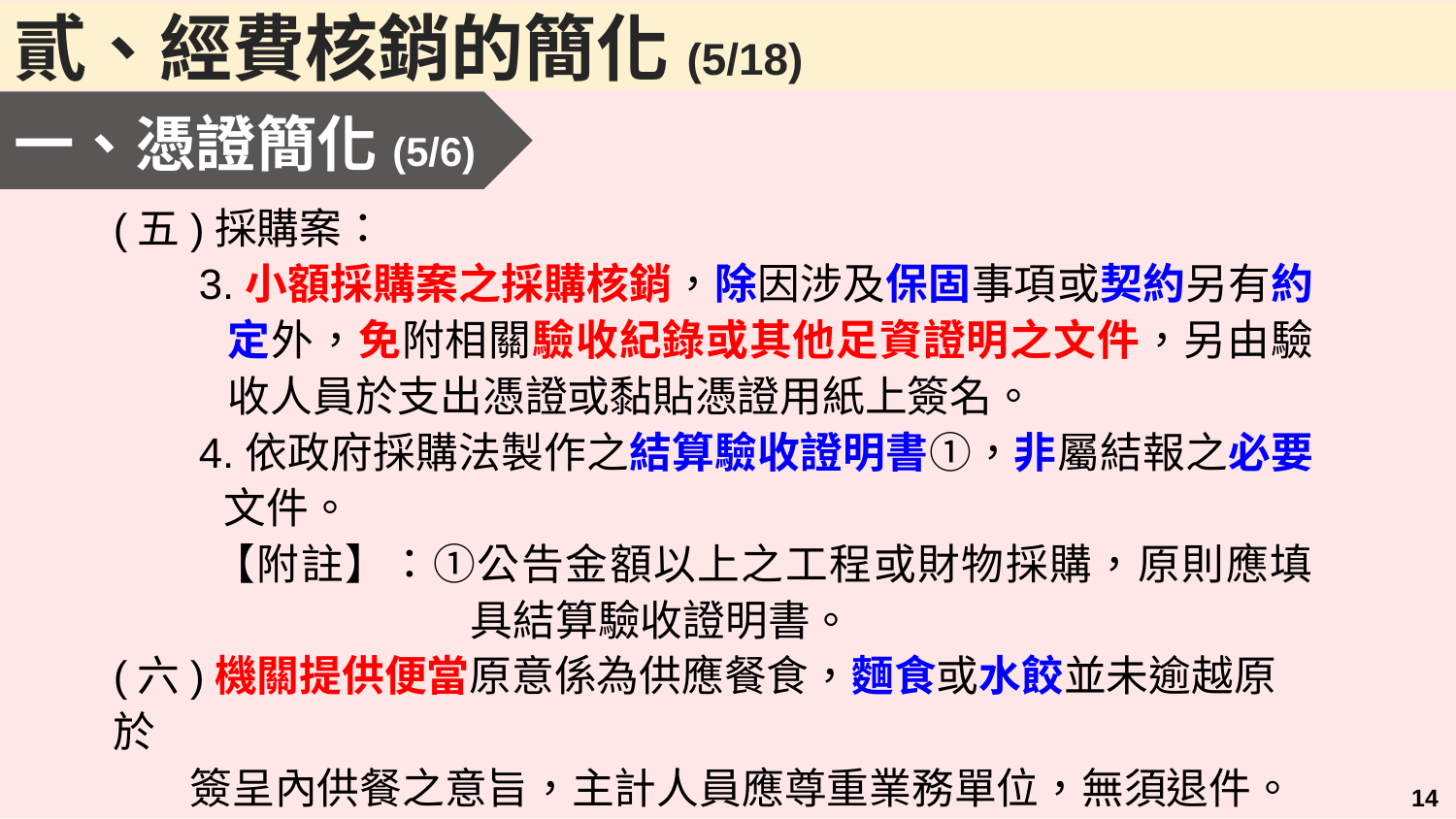

貳、經費核銷的簡化(5/18)

一、憑證簡化(5/6)
(五)採購案：
       3.小額採購案之採購核銷，除因涉及保固事項或契約另有約定外，免附相關驗收紀錄或其他足資證明之文件，另由驗收人員於支出憑證或黏貼憑證用紙上簽名。
       4.依政府採購法製作之結算驗收證明書①，非屬結報之必要文件。
【附註】：①公告金額以上之工程或財物採購，原則應填具結算驗收證明書。
(六)機關提供便當原意係為供應餐食，麵食或水餃並未逾越原於
       簽呈內供餐之意旨，主計人員應尊重業務單位，無須退件。
       餐費不限100元，主管批示即可。

14